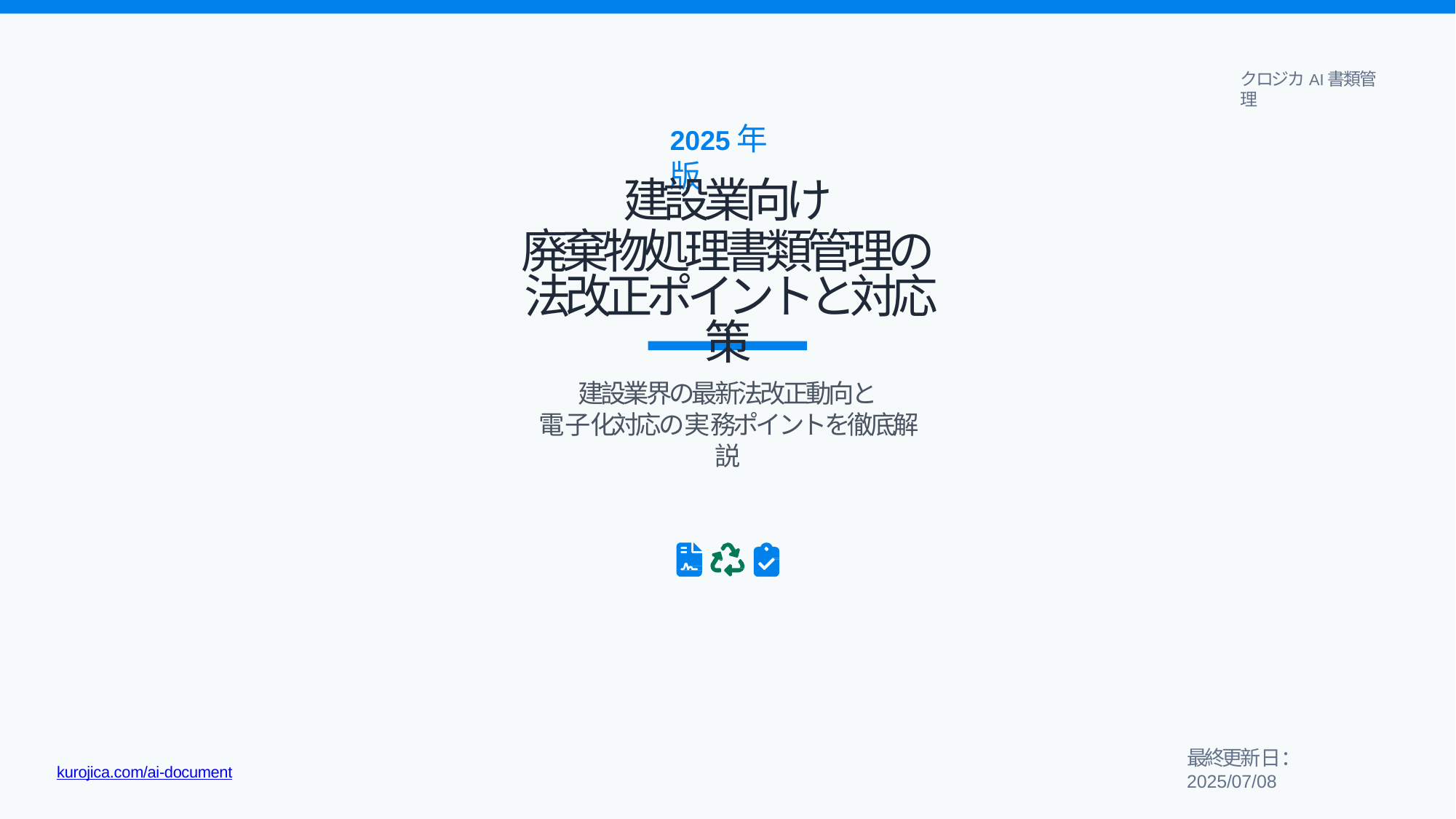

クロジカAI書類管理
# 2025年版
建設業向け
廃棄物処理書類管理の 法改正ポイントと対応策

建設業界の最新法改正動向と
電⼦化対応の実務ポイントを徹底解説

最終更新⽇：2025/07/08
kurojica.com/ai-document